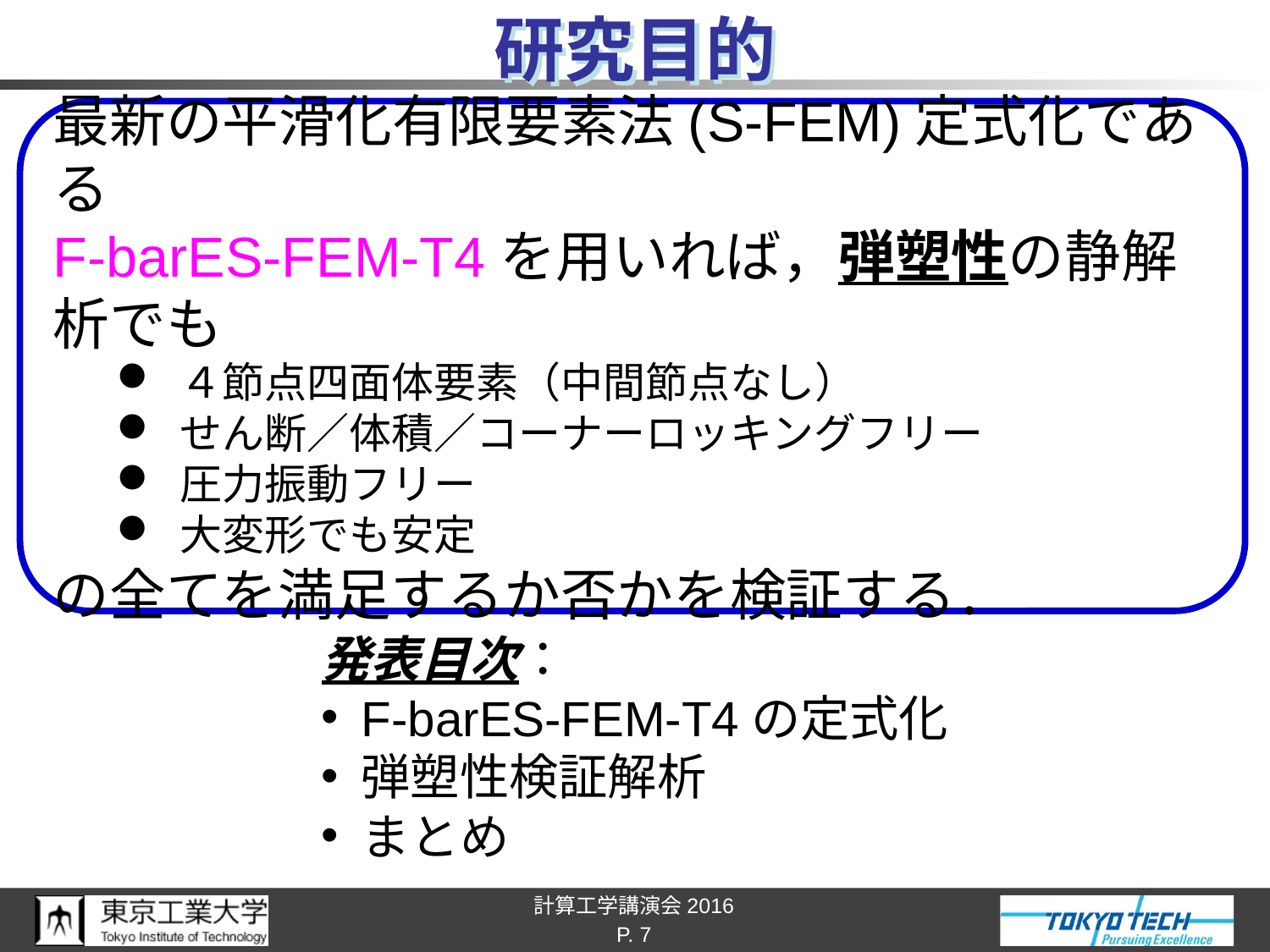

# 研究目的
最新の平滑化有限要素法(S-FEM)定式化である
F-barES-FEM-T4を用いれば，弾塑性の静解析でも
４節点四面体要素（中間節点なし）
せん断／体積／コーナーロッキングフリー
圧力振動フリー
大変形でも安定
の全てを満足するか否かを検証する．
発表目次：
F-barES-FEM-T4の定式化
弾塑性検証解析
まとめ
P. 7